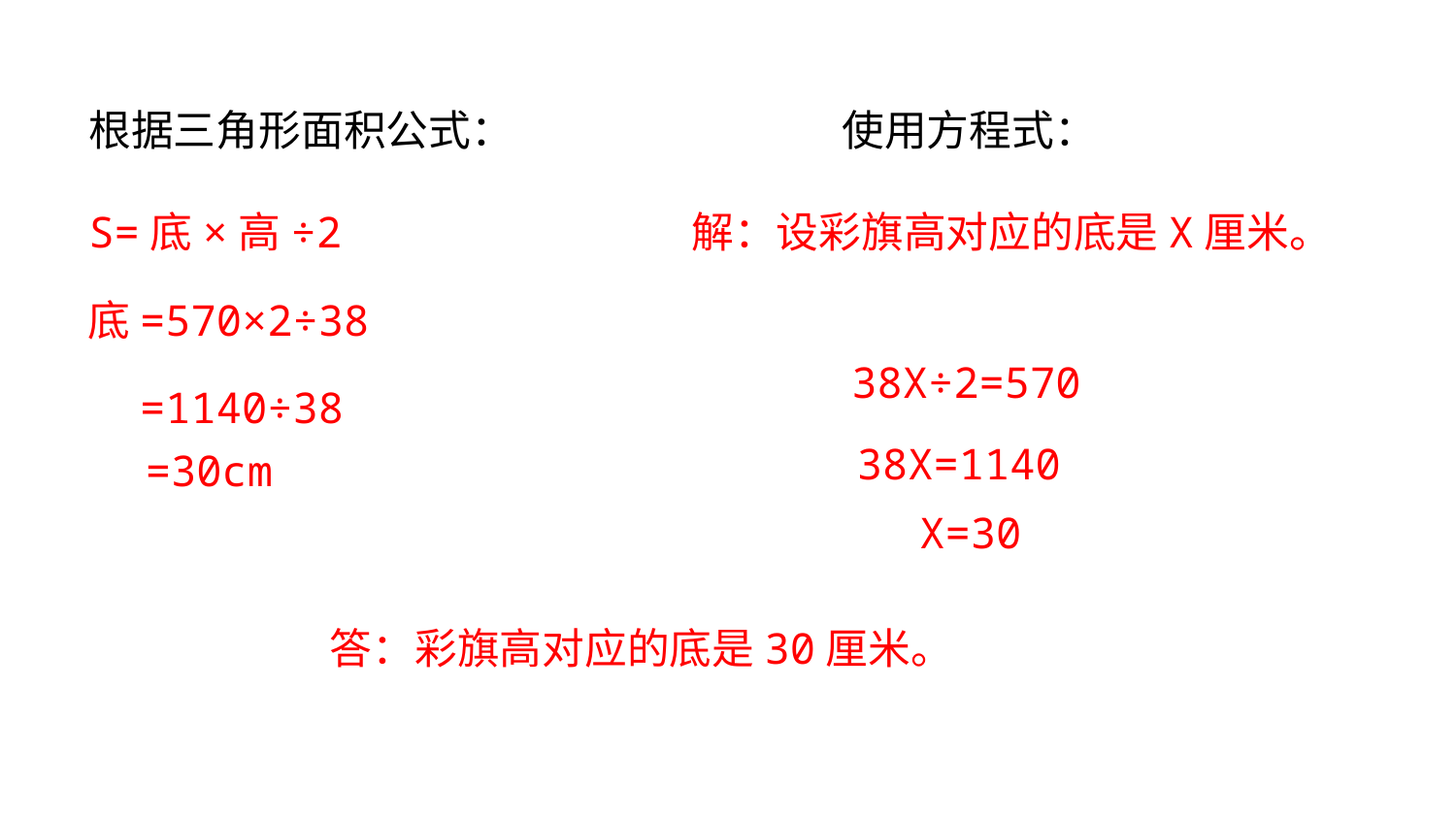

根据三角形面积公式：
使用方程式：
解：设彩旗高对应的底是X厘米。
S=底×高÷2

底=570×2÷38
=1140÷38
38X÷2=570
38X=1140
=30cm
 X=30
答：彩旗高对应的底是30厘米。